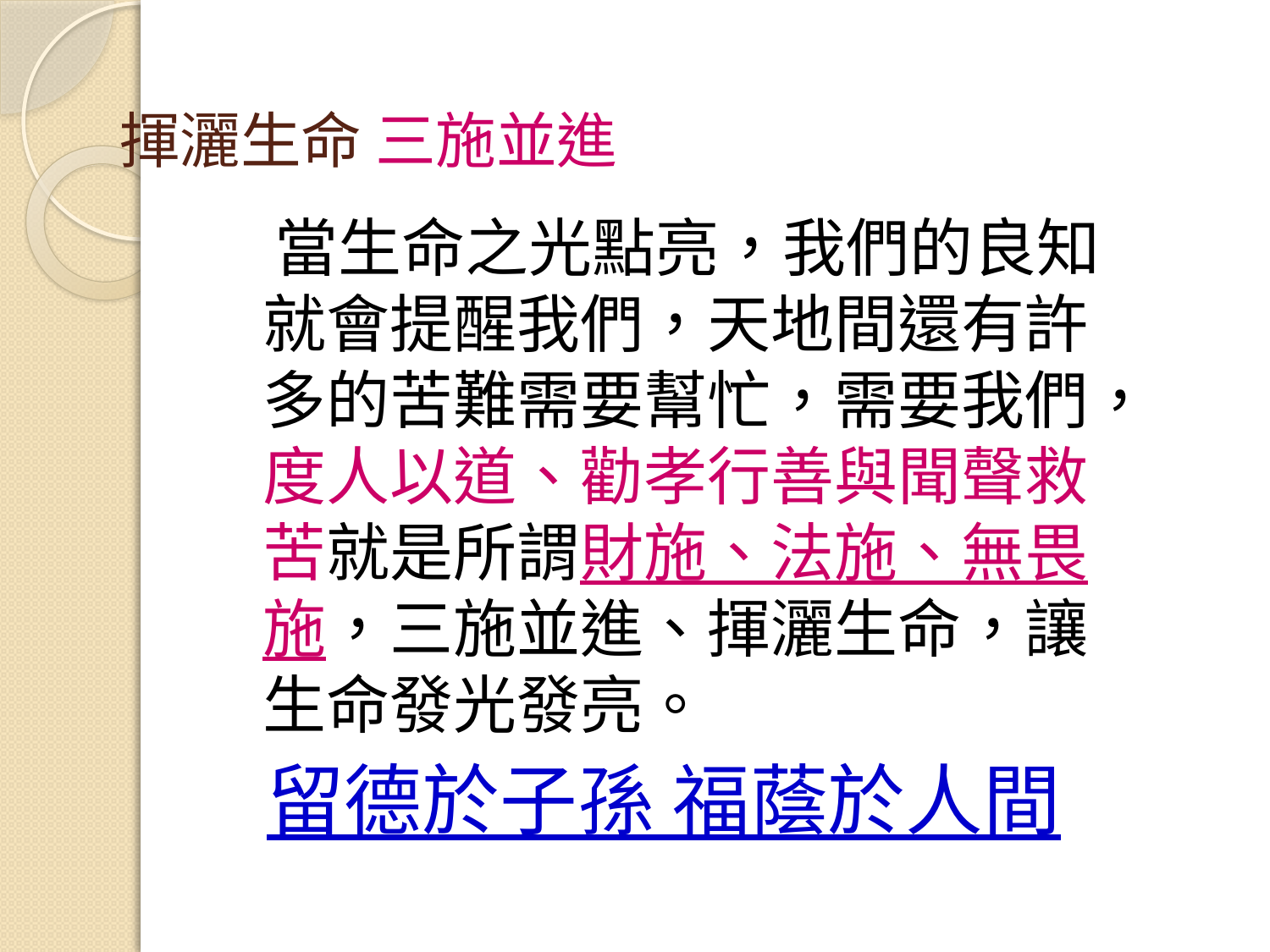

# 揮灑生命 三施並進
   當生命之光點亮，我們的良知就會提醒我們，天地間還有許多的苦難需要幫忙，需要我們，度人以道、勸孝行善與聞聲救苦就是所謂財施、法施、無畏施，三施並進、揮灑生命，讓生命發光發亮。
  留德於子孫 福蔭於人間